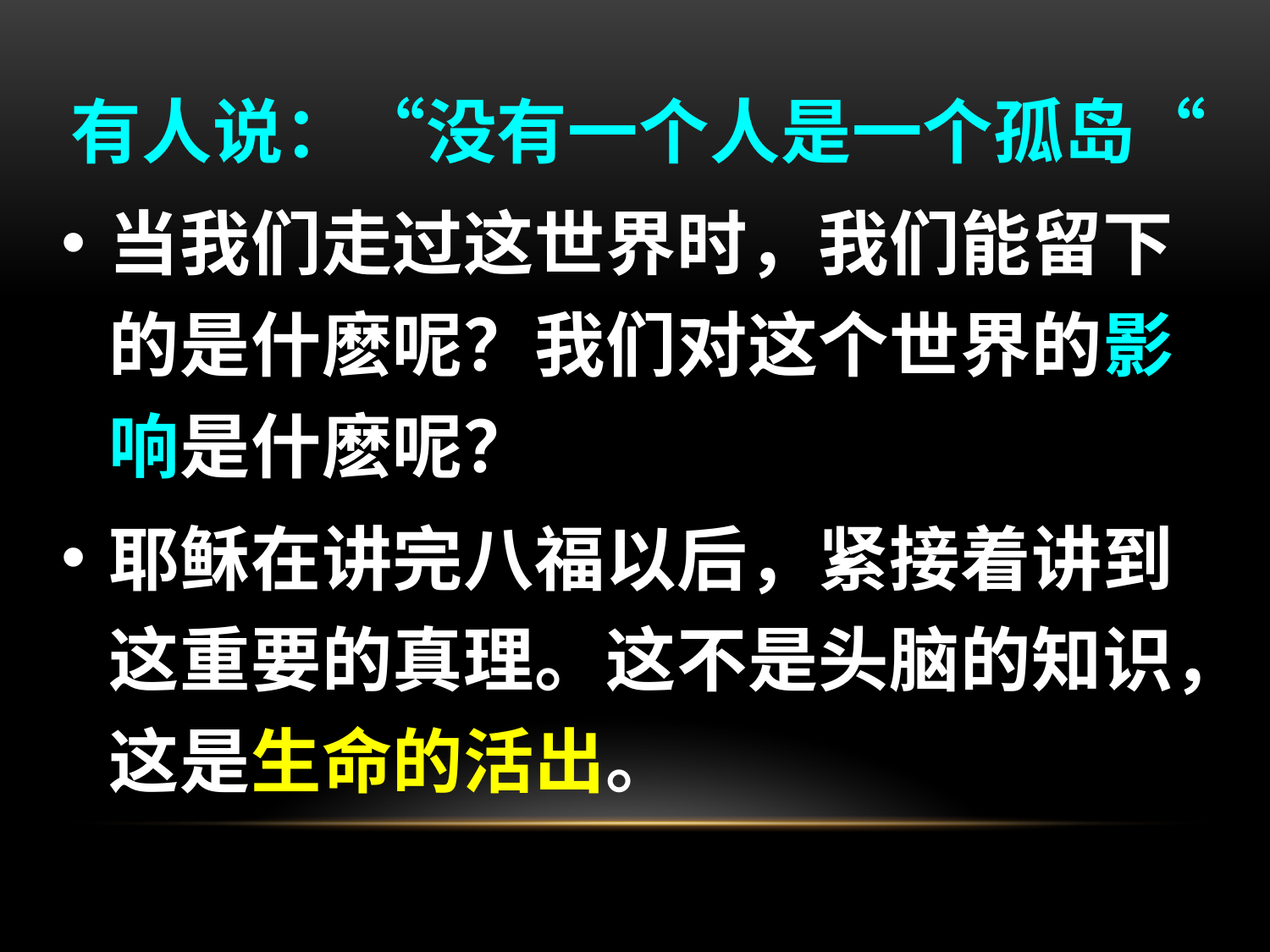

#
有人说：“没有一个人是一个孤岛“
当我们走过这世界时，我们能留下的是什麽呢？我们对这个世界的影响是什麽呢？
耶稣在讲完八福以后，紧接着讲到这重要的真理。这不是头脑的知识，这是生命的活出。